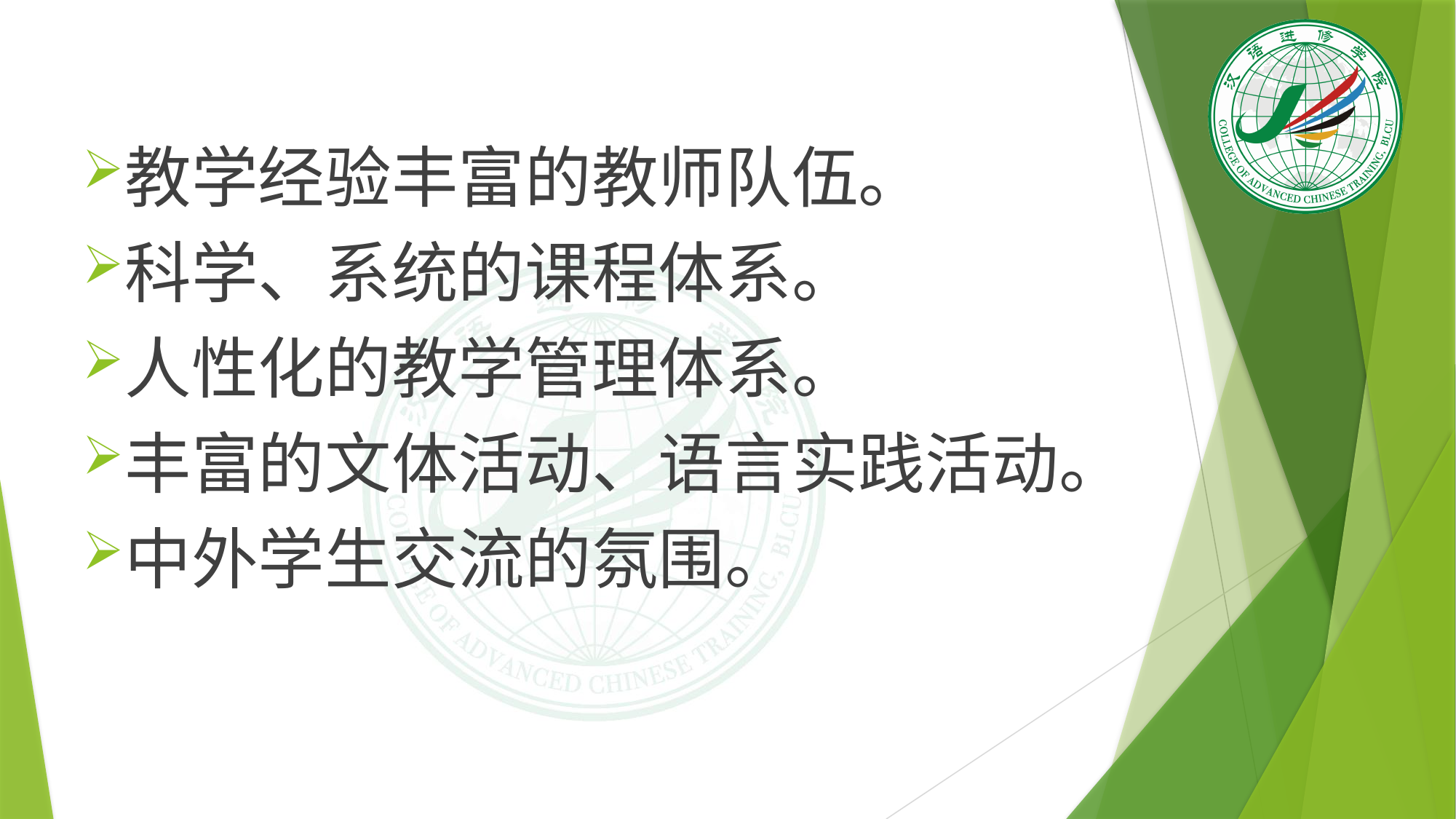

教学经验丰富的教师队伍。
科学、系统的课程体系。
人性化的教学管理体系。
丰富的文体活动、语言实践活动。
中外学生交流的氛围。